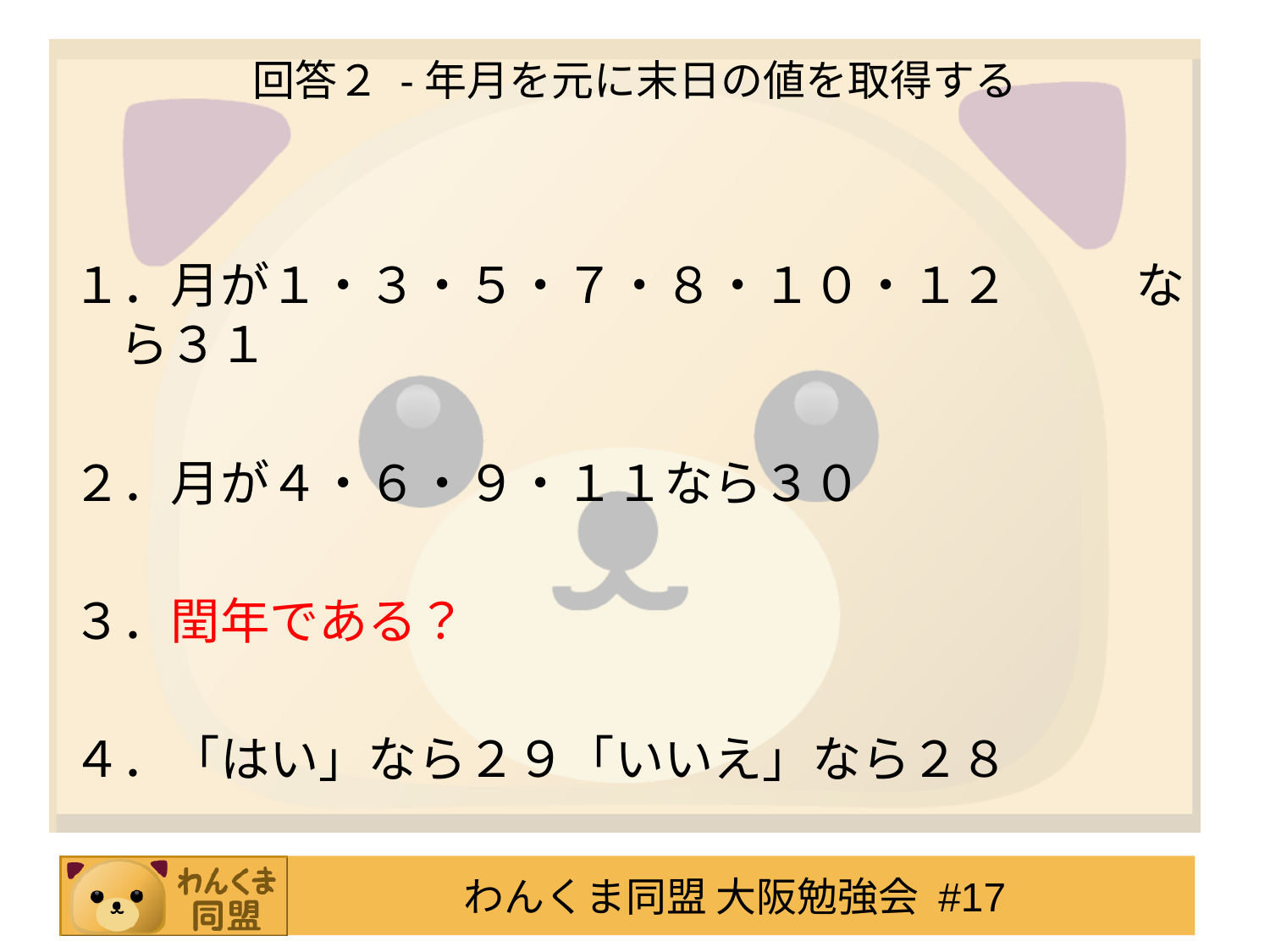

# 回答２ -年月を元に末日の値を取得する
１．月が１・３・５・７・８・１０・１２	なら３１

２．月が４・６・９・１１なら３０

３．閏年である？

４．「はい」なら２９「いいえ」なら２８